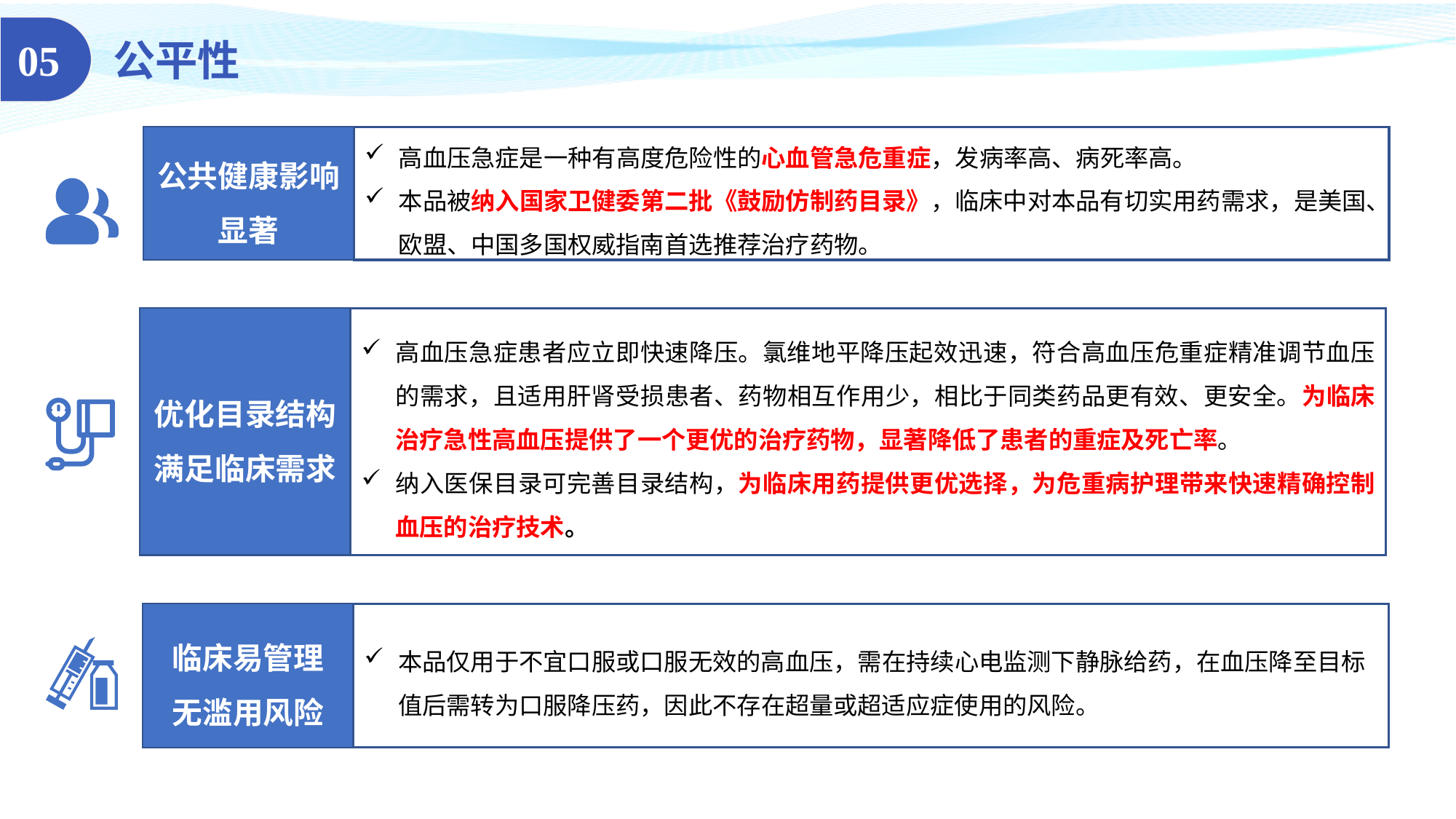

公平性
05
公共健康影响显著
高血压急症是一种有高度危险性的心血管急危重症，发病率高、病死率高。
本品被纳入国家卫健委第二批《鼓励仿制药目录》，临床中对本品有切实用药需求，是美国、欧盟、中国多国权威指南首选推荐治疗药物。

优化目录结构
满足临床需求
高血压急症患者应立即快速降压。氯维地平降压起效迅速，符合高血压危重症精准调节血压的需求，且适用肝肾受损患者、药物相互作用少，相比于同类药品更有效、更安全。为临床治疗急性高血压提供了一个更优的治疗药物，显著降低了患者的重症及死亡率。
纳入医保目录可完善目录结构，为临床用药提供更优选择，为危重病护理带来快速精确控制血压的治疗技术。

本品仅用于不宜口服或口服无效的高血压，需在持续心电监测下静脉给药，在血压降至目标值后需转为口服降压药，因此不存在超量或超适应症使用的风险。
临床易管理
无滥用风险